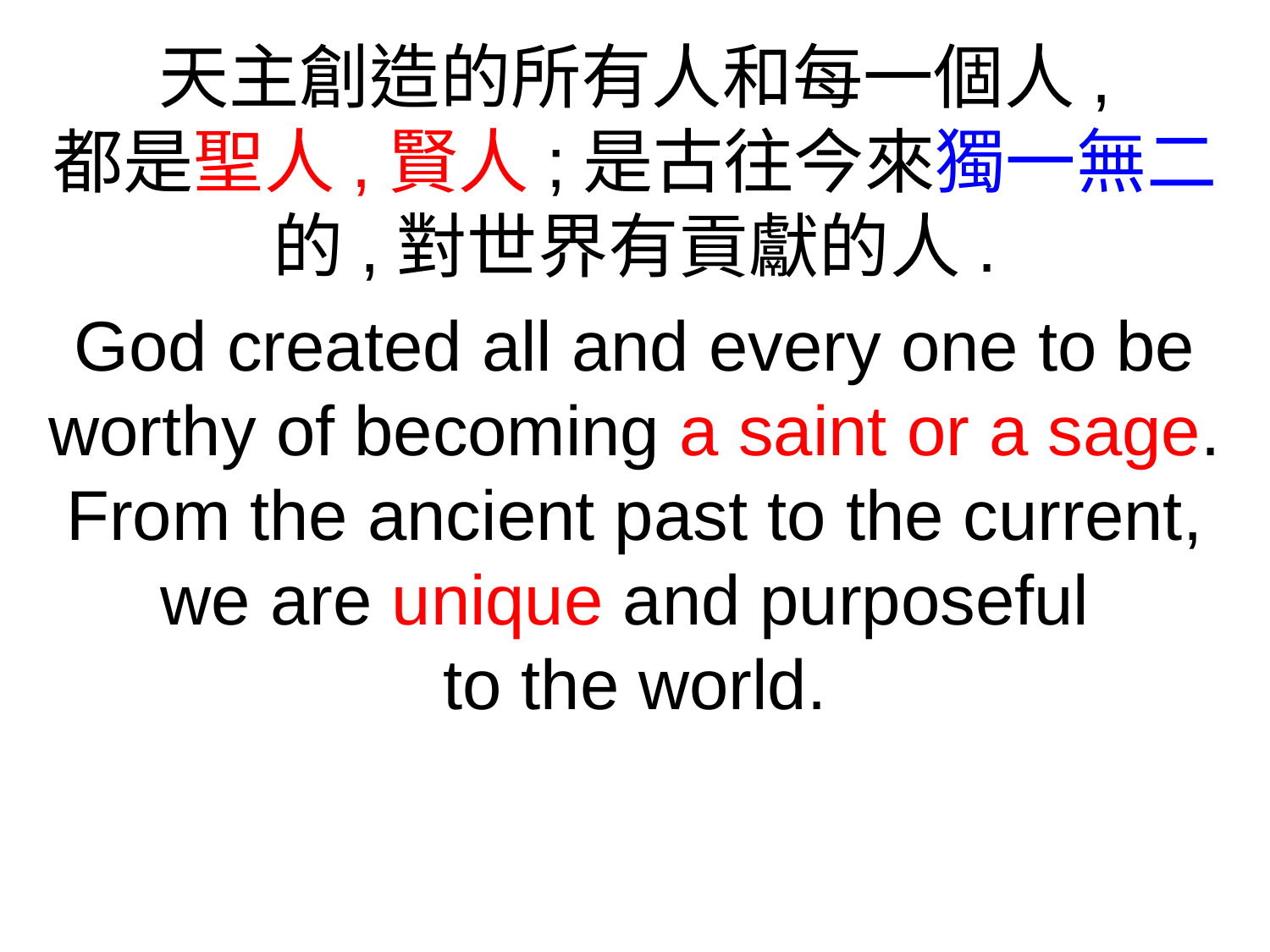

天主創造的所有人和每一個人,
都是聖人,賢人;是古往今來獨一無二的,對世界有貢獻的人.
God created all and every one to be worthy of becoming a saint or a sage. From the ancient past to the current, we are unique and purposeful
to the world.